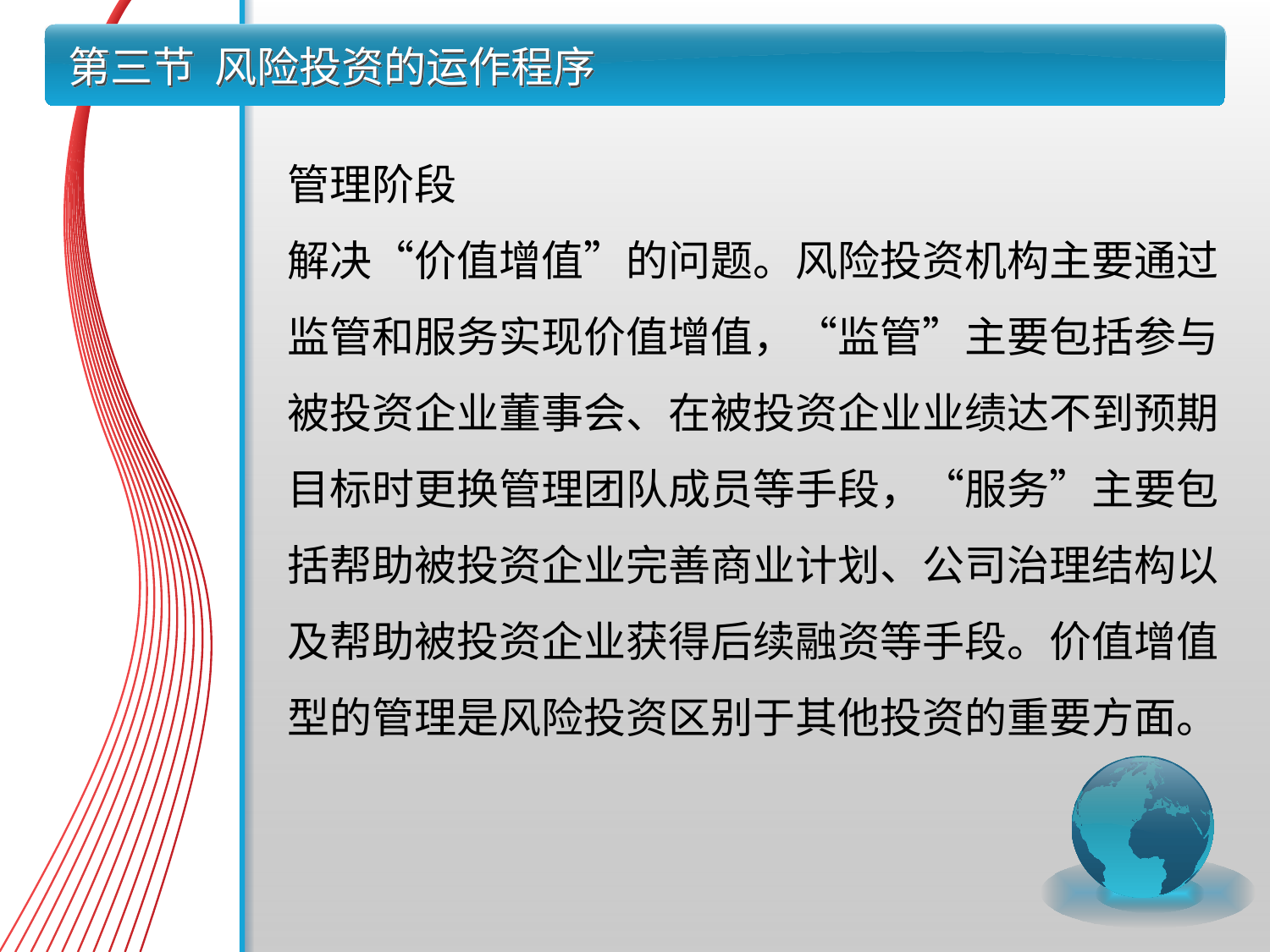

# 第三节  风险投资的运作程序
管理阶段
解决“价值增值”的问题。风险投资机构主要通过监管和服务实现价值增值，“监管”主要包括参与被投资企业董事会、在被投资企业业绩达不到预期目标时更换管理团队成员等手段，“服务”主要包括帮助被投资企业完善商业计划、公司治理结构以及帮助被投资企业获得后续融资等手段。价值增值型的管理是风险投资区别于其他投资的重要方面。